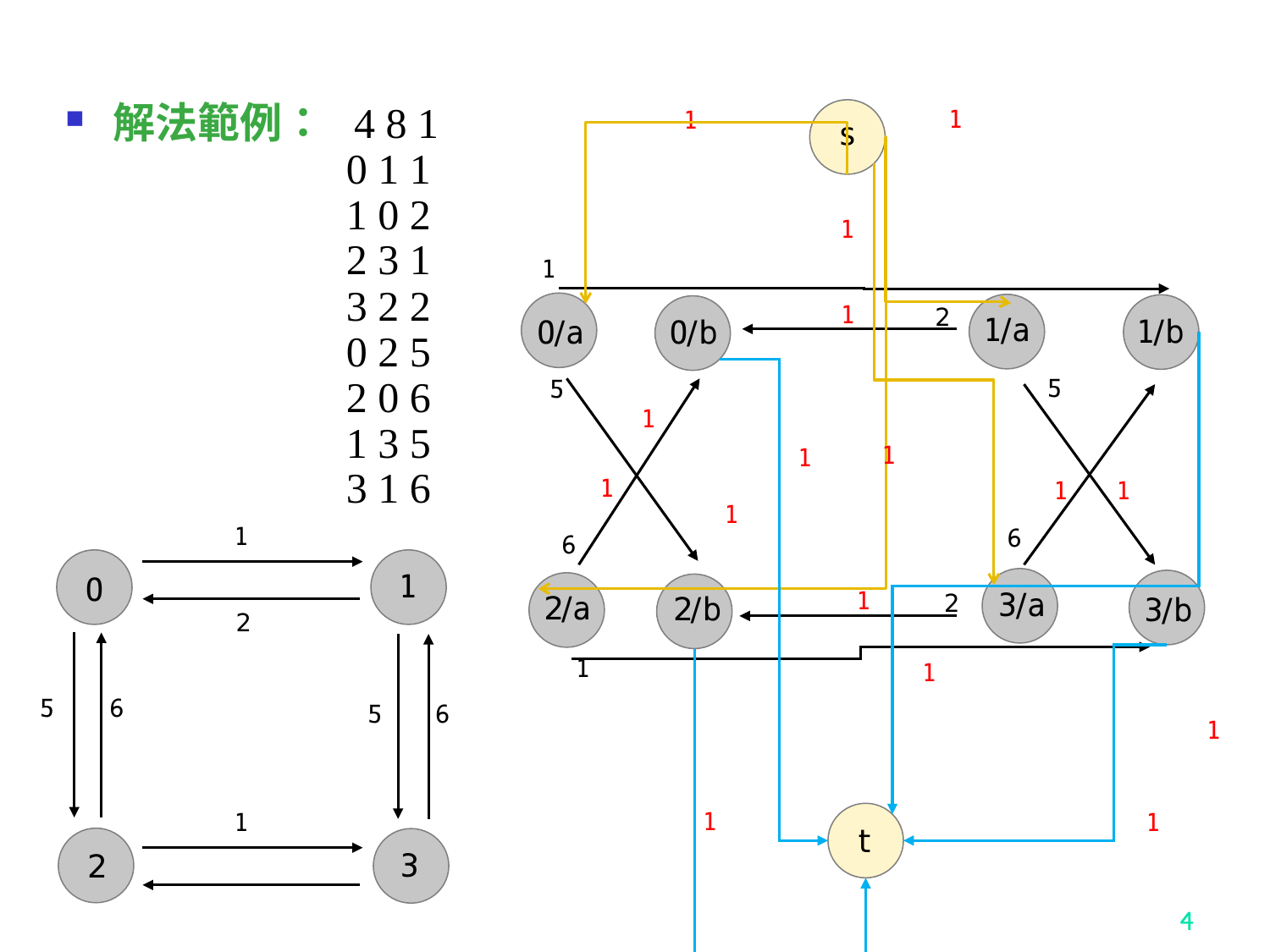

解法範例：  4 8 1
                      0 1 1
                      1 0 2
                      2 3 1
                      3 2 2
                      0 2 5
                      2 0 6
                      1 3 5
                      3 1 6
1
1

s
1
1
1

2

1/a
1/b
0/a
0/b
5
5
1
1
1
1
1
1
1
6
6

3/a
1
2
2/a
2/b
3/b
1
1
1
1
1

t
1

1
0
2
5
6
5
6
1

3
2
4